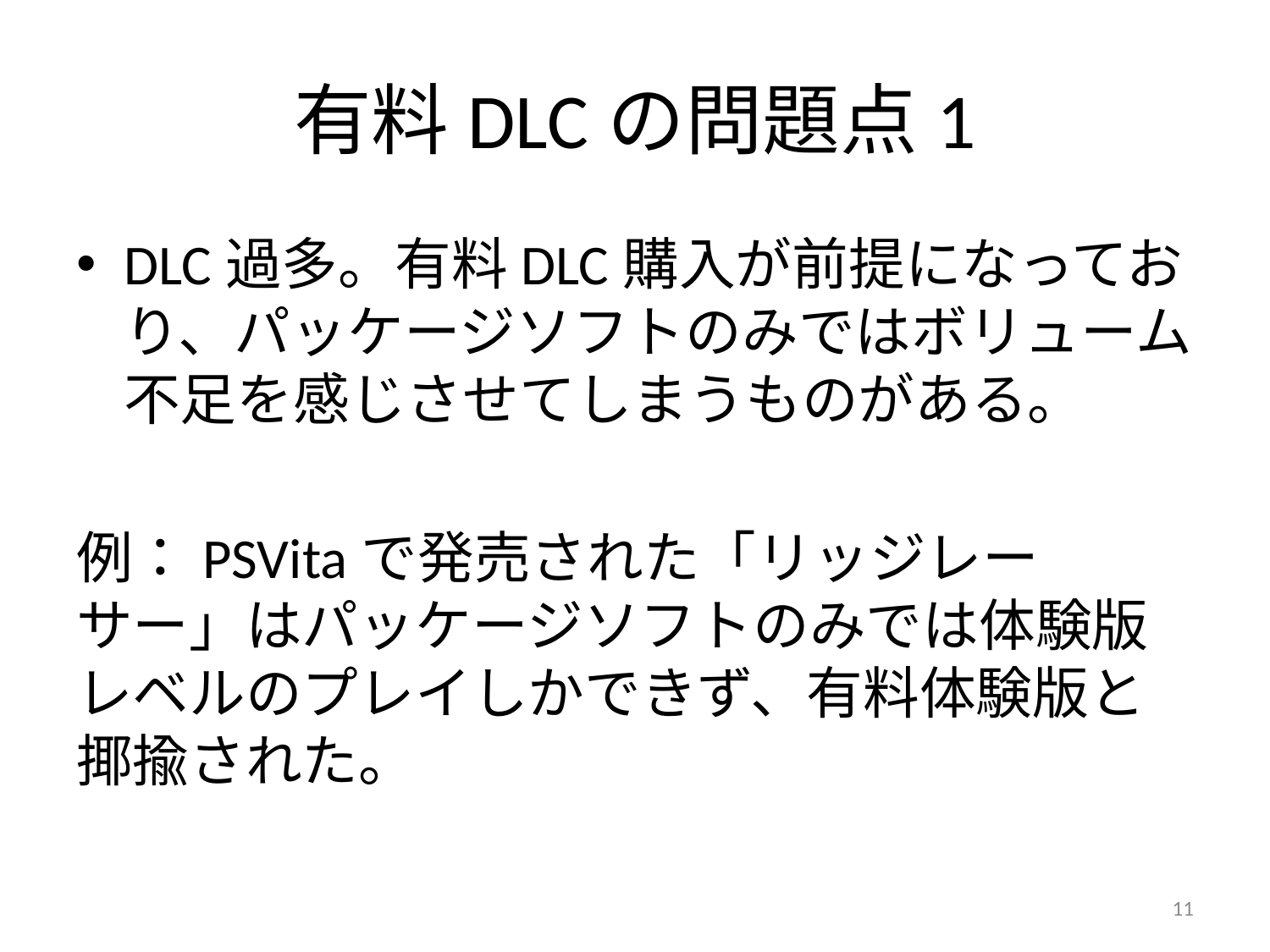

# 有料DLCの問題点1
DLC過多。有料DLC購入が前提になっており、パッケージソフトのみではボリューム不足を感じさせてしまうものがある。

例：PSVitaで発売された「リッジレーサー」はパッケージソフトのみでは体験版レベルのプレイしかできず、有料体験版と揶揄された。
11